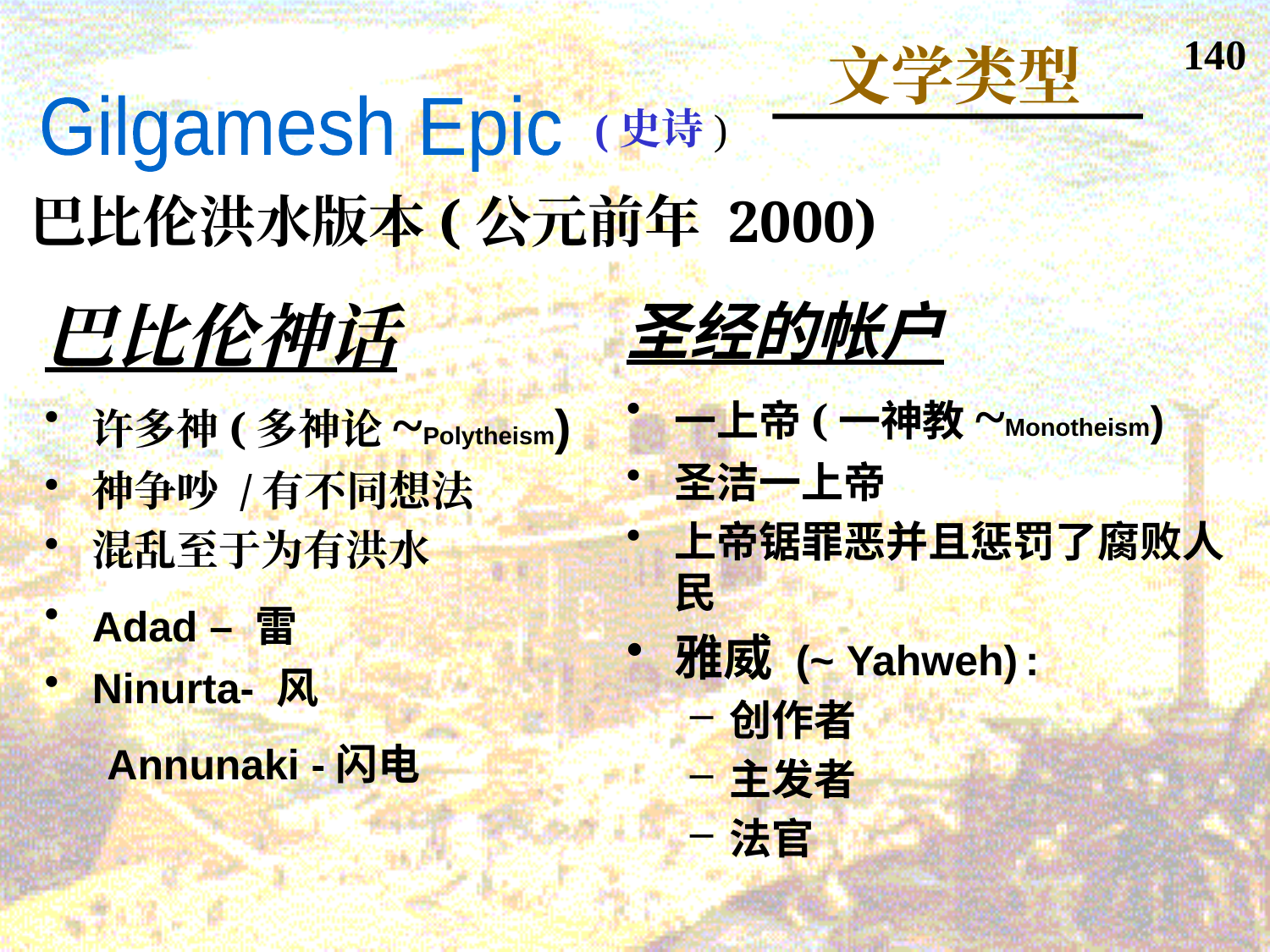

140
文学类型
Gilgamesh Epic

(史诗)

巴比伦洪水版本(公元前年 2000)
巴比伦神话
许多神(多神论~Polytheism)
神争吵 /有不同想法
混乱至于为有洪水
Adad – 雷
Ninurta- 风
    Annunaki -闪电
圣经的帐户
一上帝(一神教~Monotheism)
圣洁一上帝
上帝锯罪恶并且惩罚了腐败人民
雅威 (~ Yahweh) :
创作者
主发者
法官